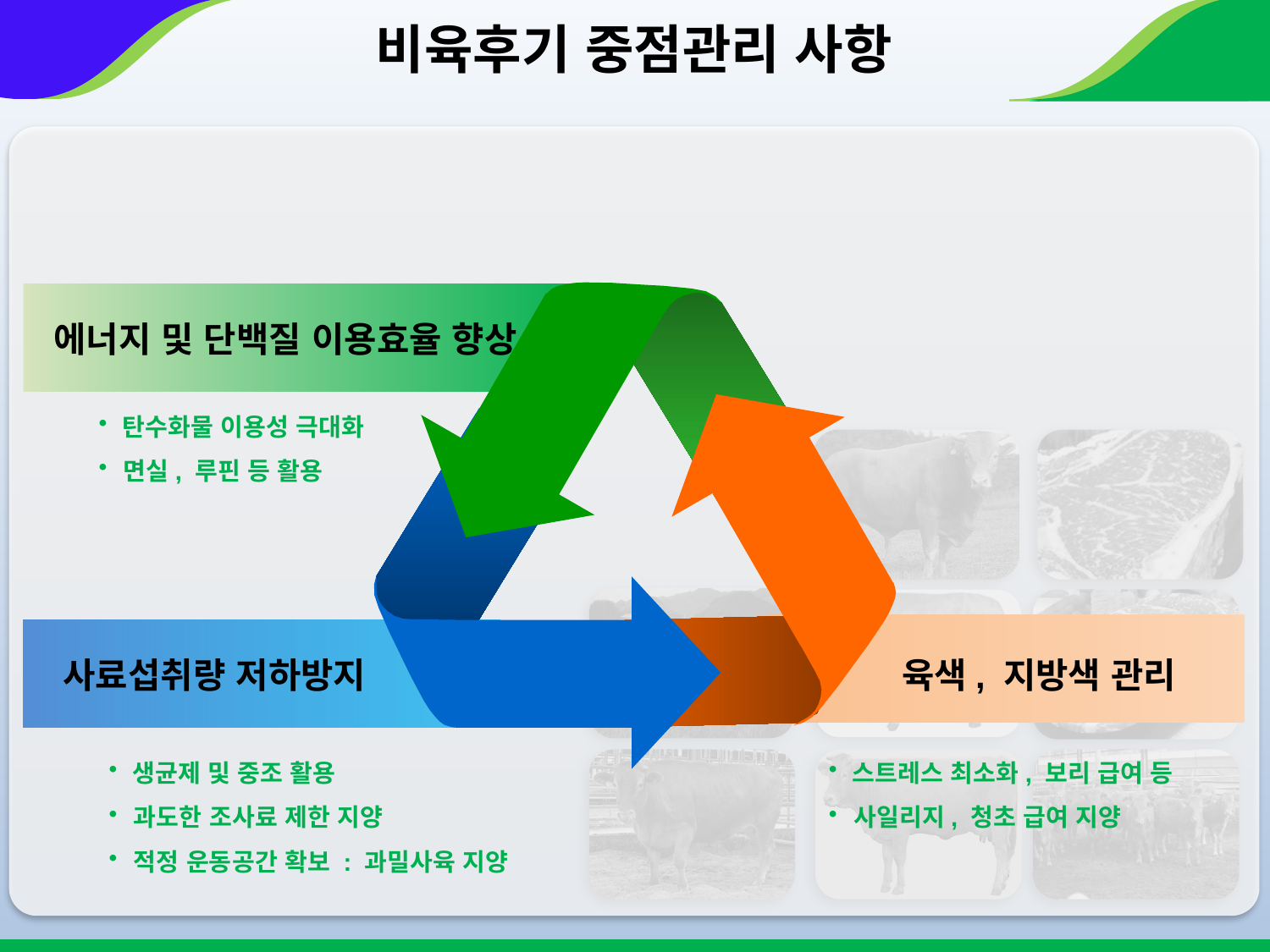

비육후기 중점관리 사항

에너지 및 단백질 이용효율 향상
 탄수화물 이용성 극대화
 면실, 루핀 등 활용

사료섭취량 저하방지
육색, 지방색 관리
 생균제 및 중조 활용
 과도한 조사료 제한 지양
 적정 운동공간 확보 : 과밀사육 지양
 스트레스 최소화, 보리 급여 등
 사일리지, 청초 급여 지양